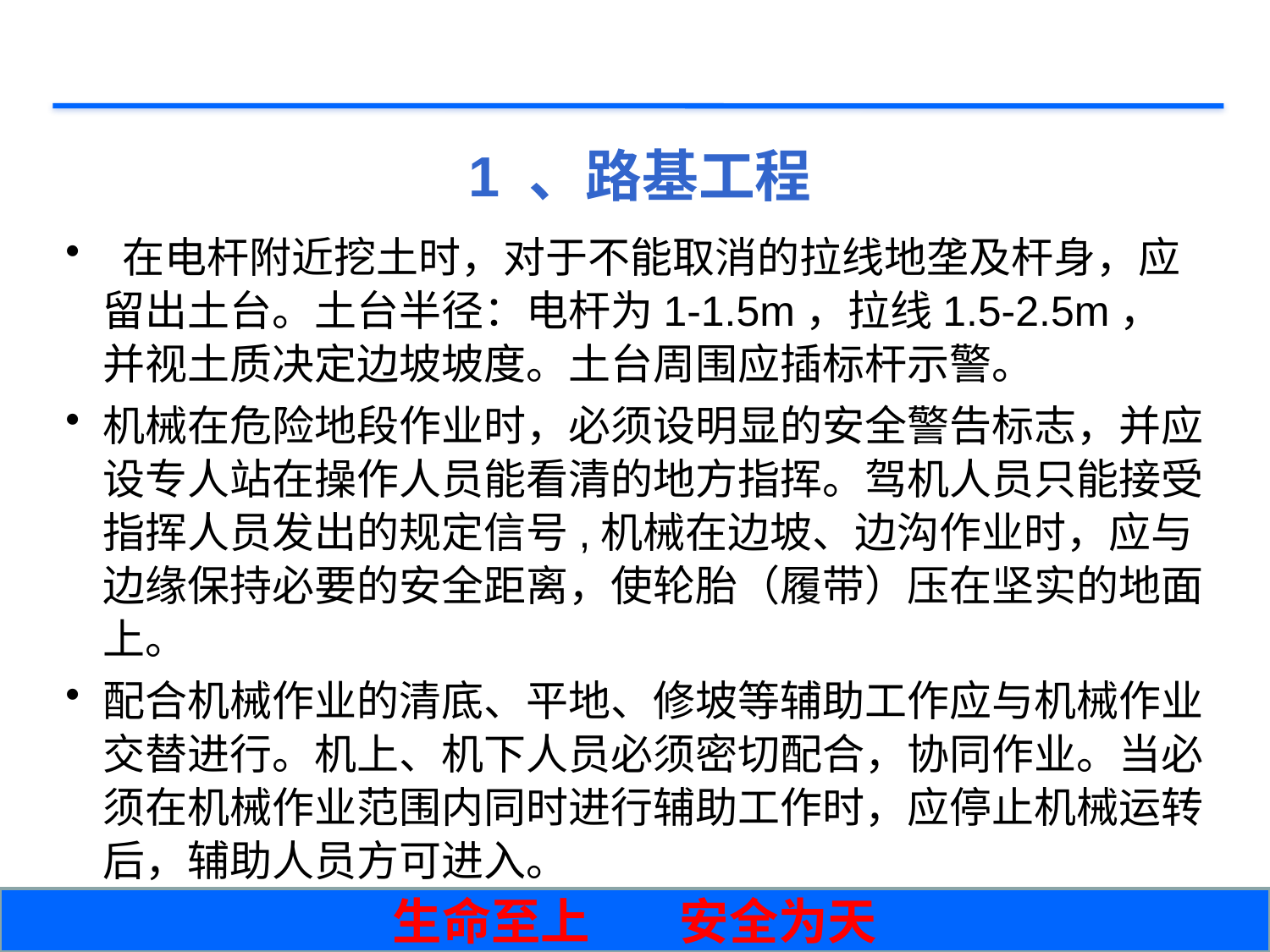

# 1 、路基工程
 在电杆附近挖土时，对于不能取消的拉线地垄及杆身，应留出土台。土台半径：电杆为1-1.5m，拉线1.5-2.5m，并视土质决定边坡坡度。土台周围应插标杆示警。
机械在危险地段作业时，必须设明显的安全警告标志，并应设专人站在操作人员能看清的地方指挥。驾机人员只能接受指挥人员发出的规定信号,机械在边坡、边沟作业时，应与边缘保持必要的安全距离，使轮胎（履带）压在坚实的地面上。
配合机械作业的清底、平地、修坡等辅助工作应与机械作业交替进行。机上、机下人员必须密切配合，协同作业。当必须在机械作业范围内同时进行辅助工作时，应停止机械运转后，辅助人员方可进入。